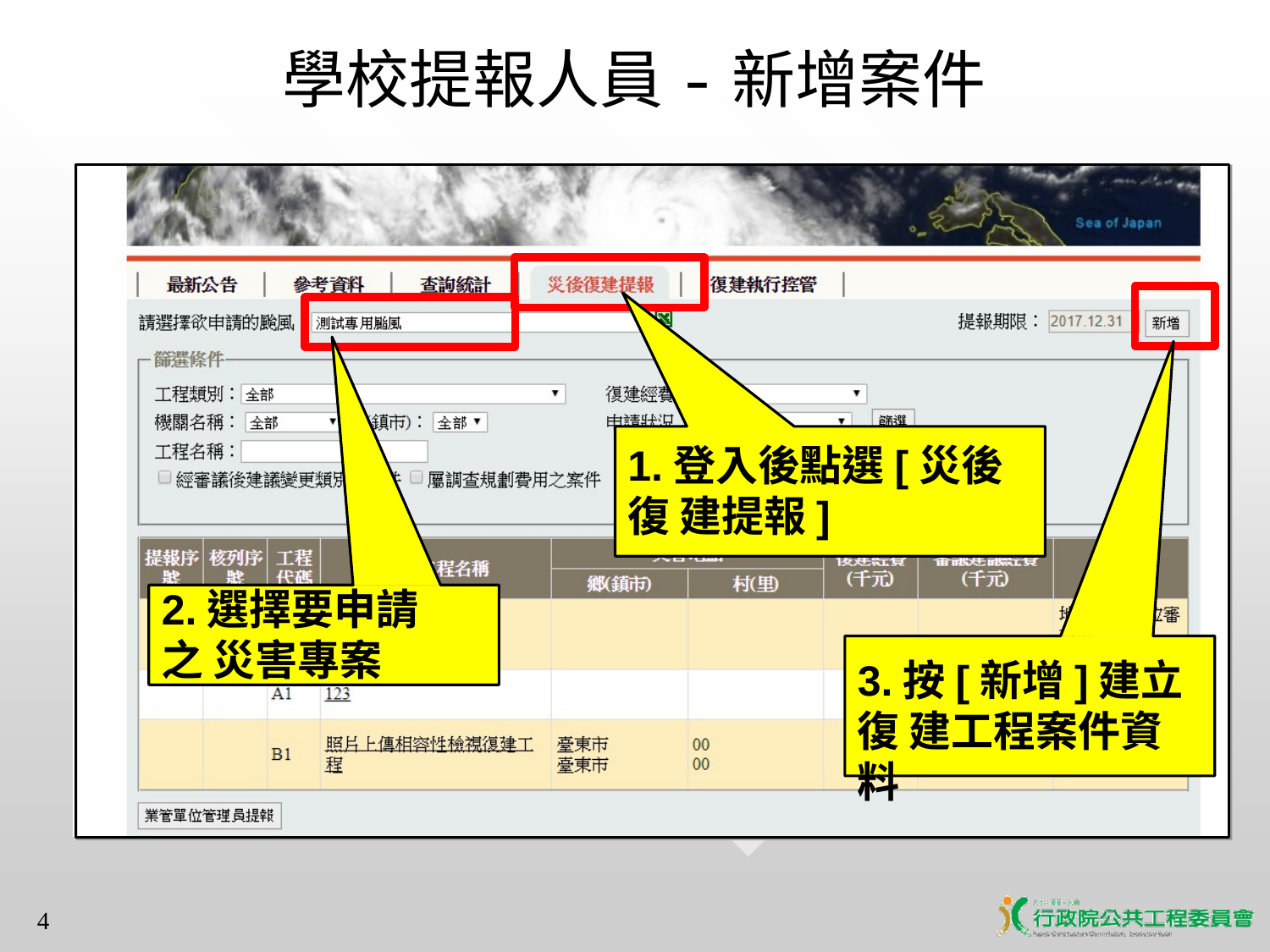

# 學校提報人員-新增案件

1.登入後點選[災後復 建提報]
2.選擇要申請之 災害專案
3.按[新增]建立復 建工程案件資料
4